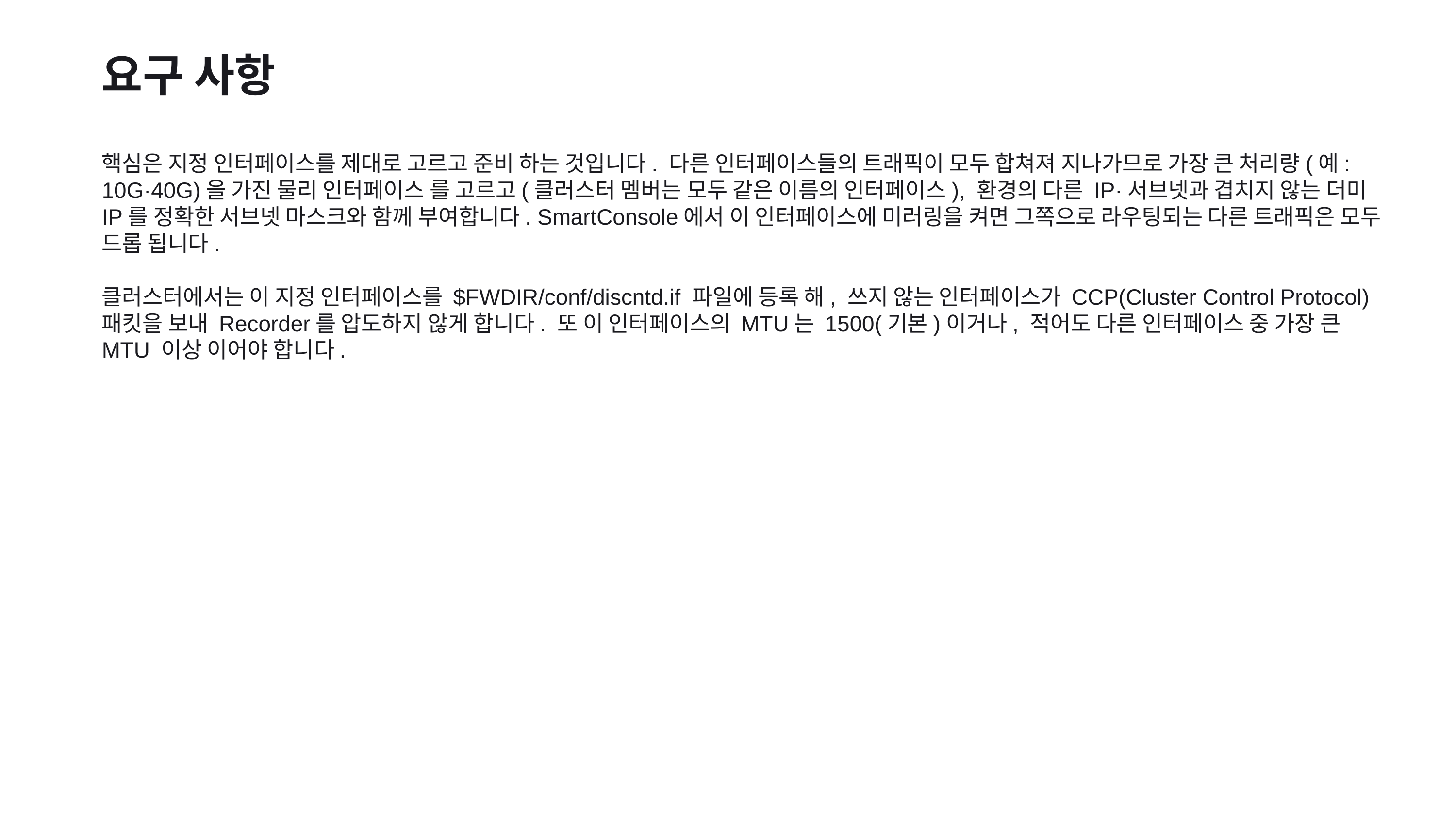

요구 사항
핵심은 지정 인터페이스를 제대로 고르고 준비 하는 것입니다. 다른 인터페이스들의 트래픽이 모두 합쳐져 지나가므로 가장 큰 처리량(예: 10G·40G)을 가진 물리 인터페이스 를 고르고(클러스터 멤버는 모두 같은 이름의 인터페이스), 환경의 다른 IP·서브넷과 겹치지 않는 더미 IP를 정확한 서브넷 마스크와 함께 부여합니다. SmartConsole에서 이 인터페이스에 미러링을 켜면 그쪽으로 라우팅되는 다른 트래픽은 모두 드롭 됩니다.

클러스터에서는 이 지정 인터페이스를 $FWDIR/conf/discntd.if 파일에 등록 해, 쓰지 않는 인터페이스가 CCP(Cluster Control Protocol) 패킷을 보내 Recorder를 압도하지 않게 합니다. 또 이 인터페이스의 MTU는 1500(기본)이거나, 적어도 다른 인터페이스 중 가장 큰 MTU 이상 이어야 합니다.